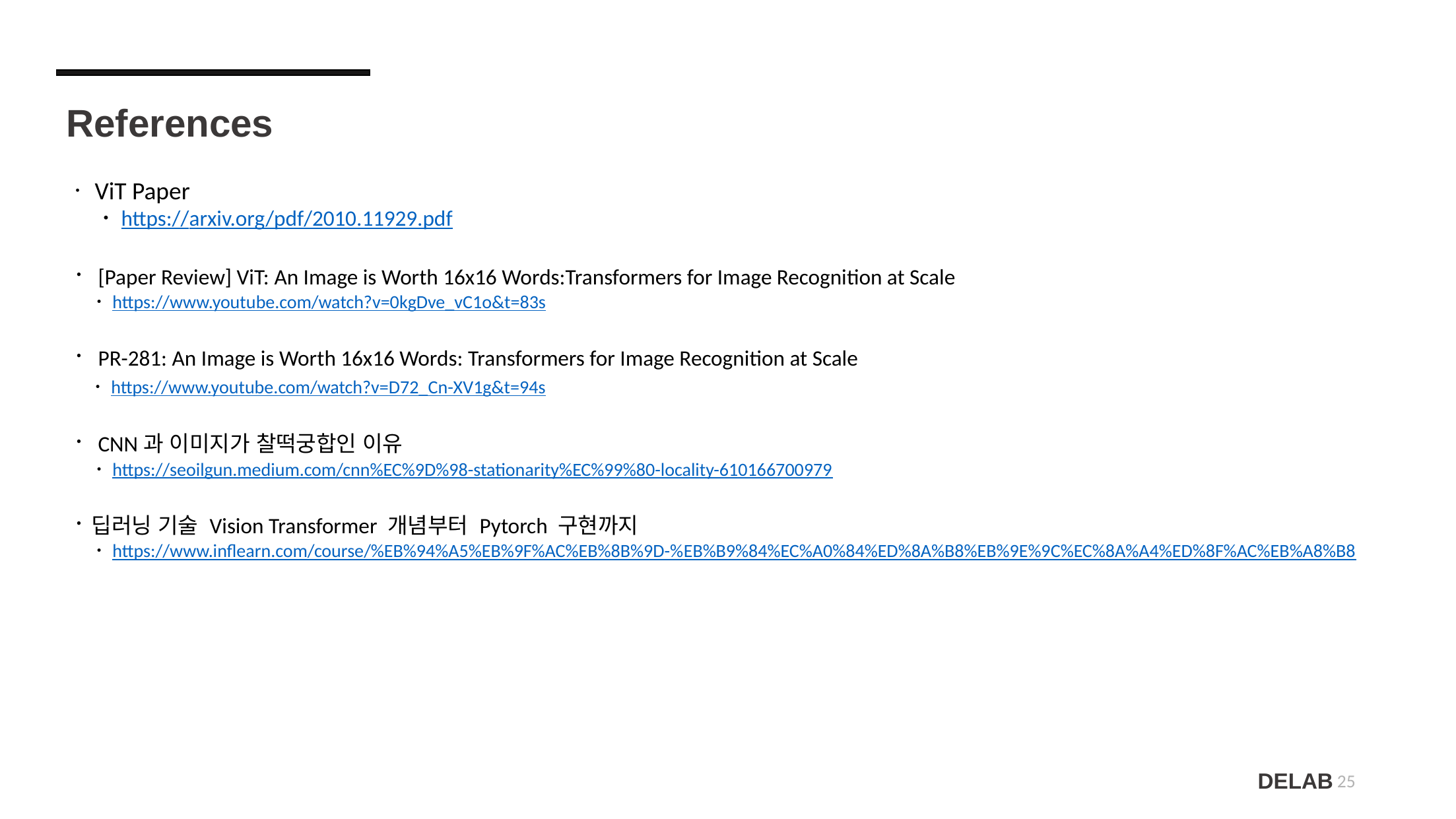

References

ㆍViT Paper
    ㆍhttps://arxiv.org/pdf/2010.11929.pdf

ㆍ[Paper Review] ViT: An Image is Worth 16x16 Words:Transformers for Image Recognition at Scale
    ㆍhttps://www.youtube.com/watch?v=0kgDve_vC1o&t=83s

ㆍPR-281: An Image is Worth 16x16 Words: Transformers for Image Recognition at Scale
   ㆍhttps://www.youtube.com/watch?v=D72_Cn-XV1g&t=94s

ㆍCNN과 이미지가 찰떡궁합인 이유
    ㆍhttps://seoilgun.medium.com/cnn%EC%9D%98-stationarity%EC%99%80-locality-610166700979

ㆍ딥러닝 기술 Vision Transformer 개념부터 Pytorch 구현까지
    ㆍhttps://www.inflearn.com/course/%EB%94%A5%EB%9F%AC%EB%8B%9D-%EB%B9%84%EC%A0%84%ED%8A%B8%EB%9E%9C%EC%8A%A4%ED%8F%AC%EB%A8%B8

25
DELAB